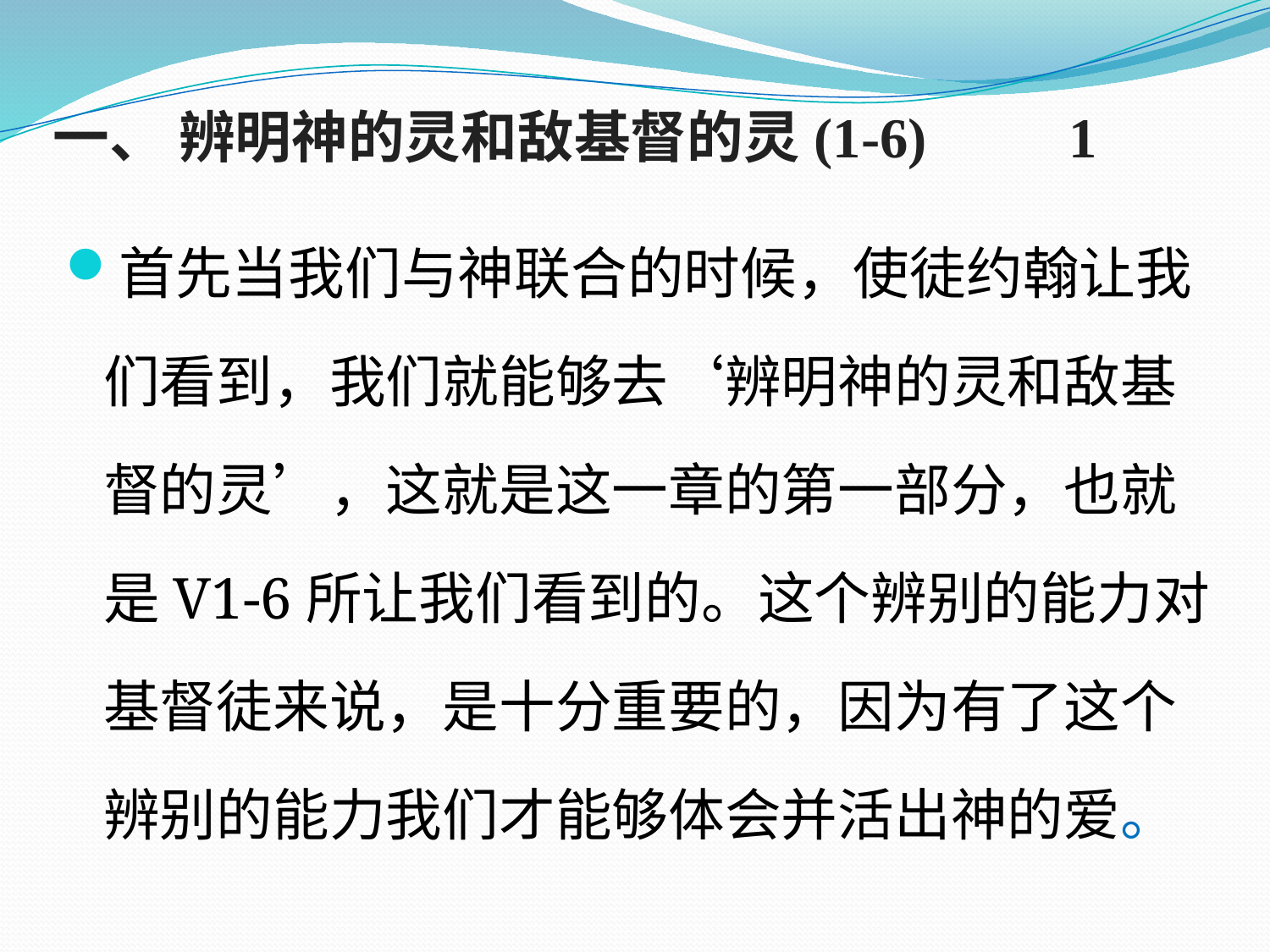

# 一、 辨明神的灵和敌基督的灵(1-6)          1
首先当我们与神联合的时候，使徒约翰让我们看到，我们就能够去‘辨明神的灵和敌基督的灵’，这就是这一章的第一部分，也就是V1-6所让我们看到的。这个辨别的能力对基督徒来说，是十分重要的，因为有了这个辨别的能力我们才能够体会并活出神的爱。